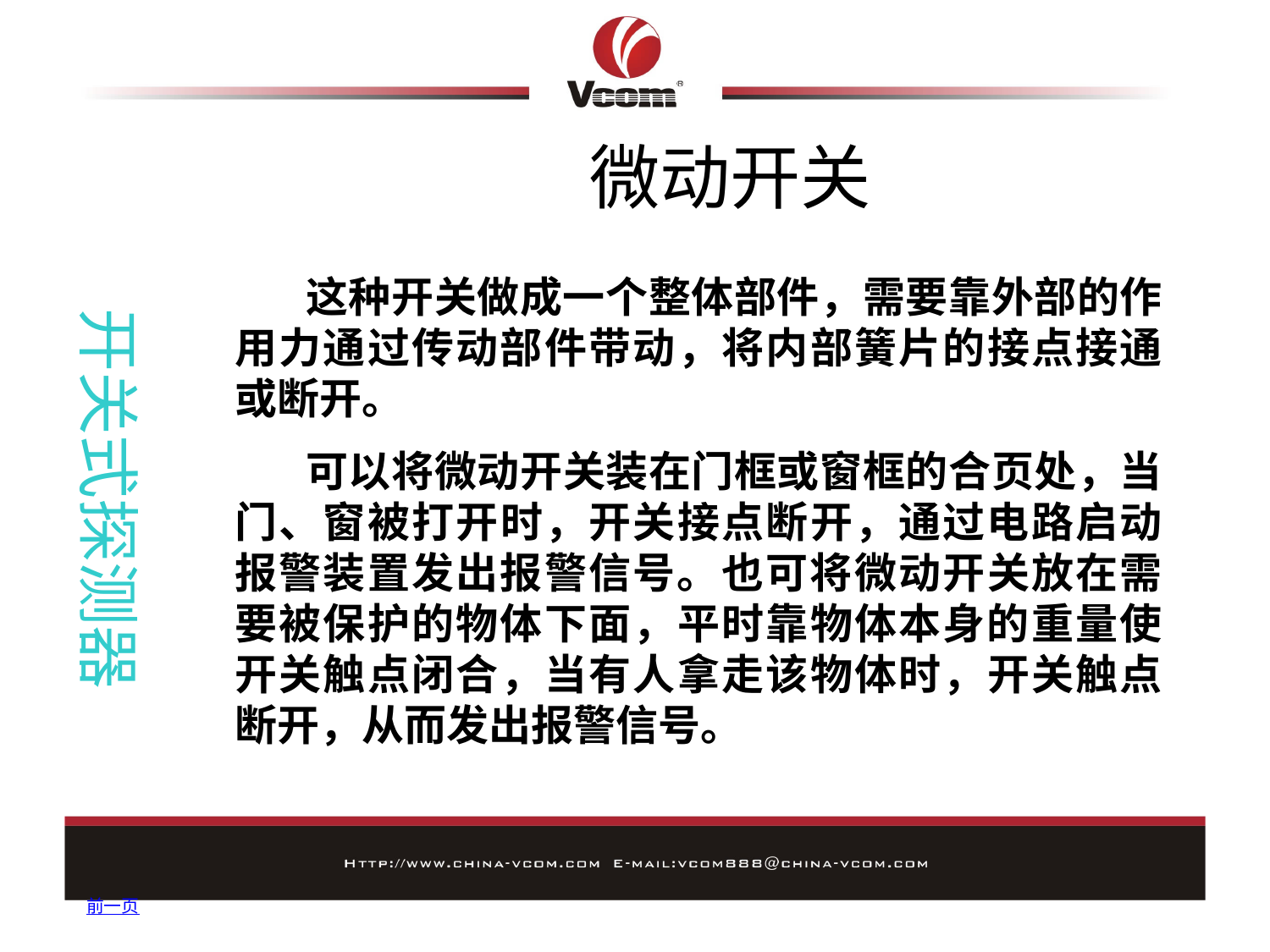

微动开关
      这种开关做成一个整体部件，需要靠外部的作用力通过传动部件带动，将内部簧片的接点接通或断开。
      可以将微动开关装在门框或窗框的合页处，当门、窗被打开时，开关接点断开，通过电路启动报警装置发出报警信号。也可将微动开关放在需要被保护的物体下面，平时靠物体本身的重量使开关触点闭合，当有人拿走该物体时，开关触点断开，从而发出报警信号。
开关式探测器
前一页